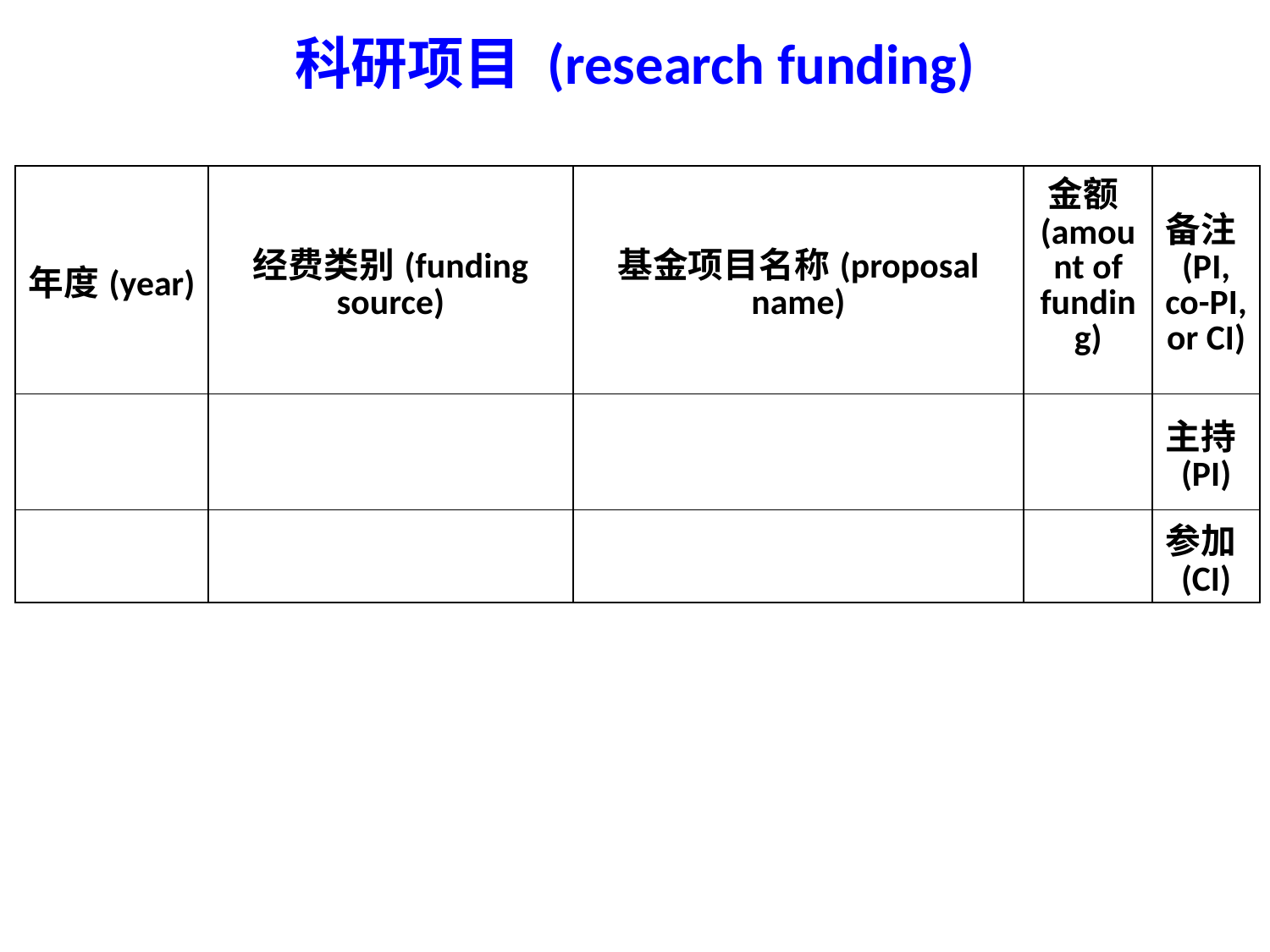

# 科研项目 (research funding)
| 年度(year) | 经费类别(funding source) | 基金项目名称(proposal name) | 金额(amount of funding) | 备注(PI, co-PI, or CI) |
| --- | --- | --- | --- | --- |
|  |  |  |  | 主持(PI) |
|  |  |  |  | 参加(CI) |
4